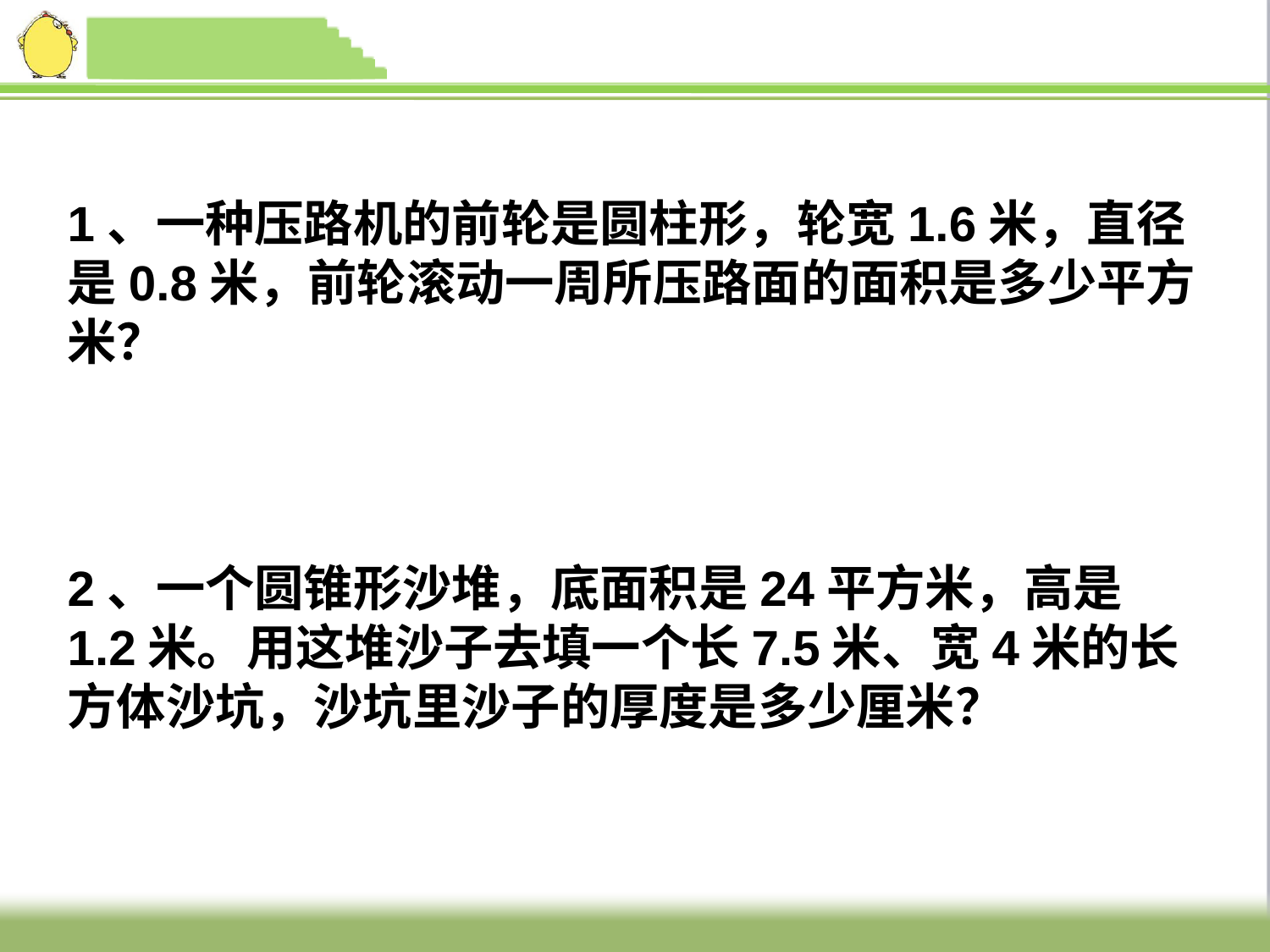

1、一种压路机的前轮是圆柱形，轮宽1.6米，直径是0.8米，前轮滚动一周所压路面的面积是多少平方米？

# 2、一个圆锥形沙堆，底面积是24平方米，高是1.2米。用这堆沙子去填一个长7.5米、宽4米的长方体沙坑，沙坑里沙子的厚度是多少厘米？